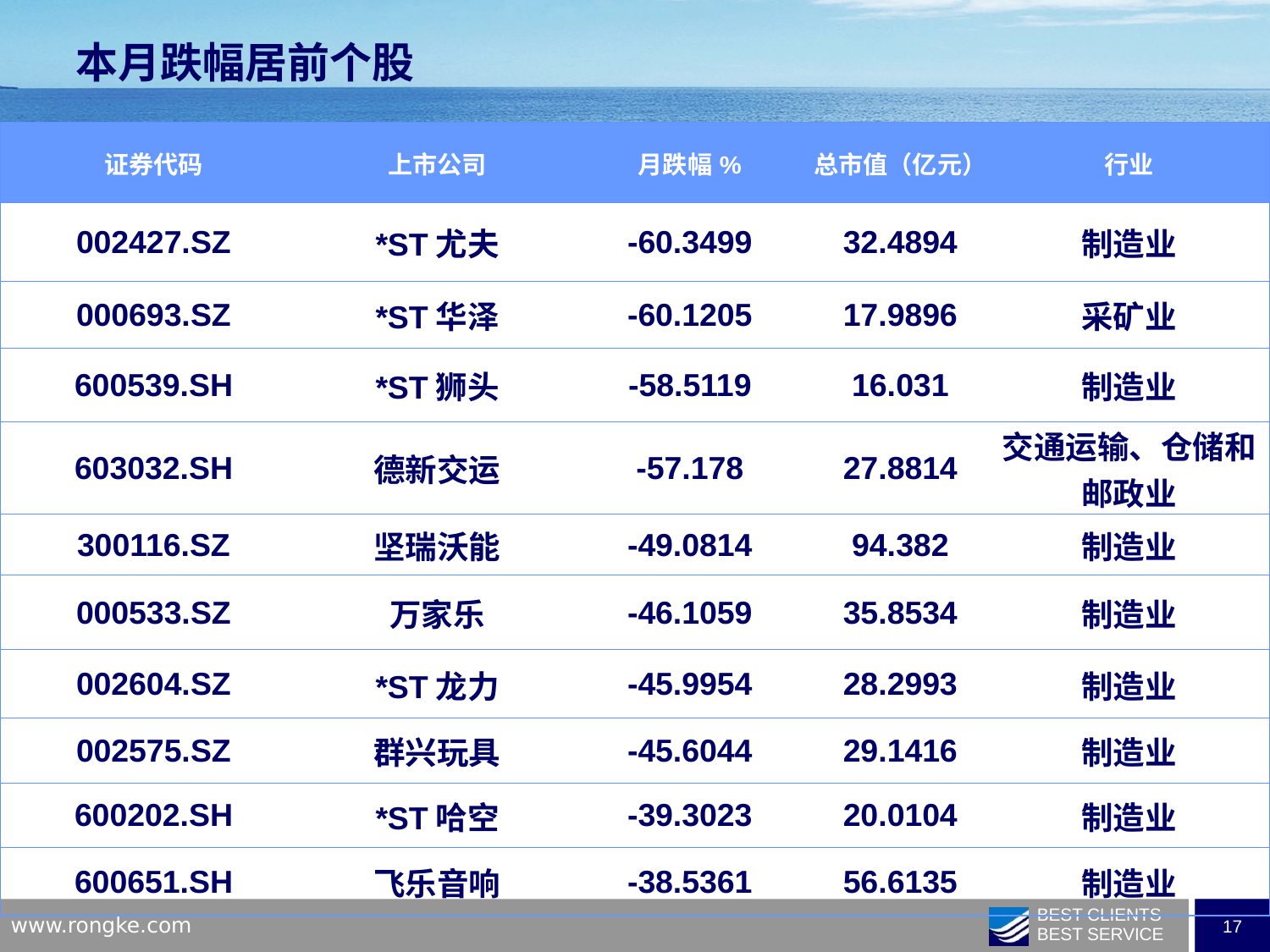

本月跌幅居前个股
| 证券代码 | 上市公司 | 月跌幅% | 总市值（亿元） | 行业 |
| --- | --- | --- | --- | --- |
| 002427.SZ | \*ST尤夫 | -60.3499 | 32.4894 | 制造业 |
| 000693.SZ | \*ST华泽 | -60.1205 | 17.9896 | 采矿业 |
| 600539.SH | \*ST狮头 | -58.5119 | 16.031 | 制造业 |
| 603032.SH | 德新交运 | -57.178 | 27.8814 | 交通运输、仓储和邮政业 |
| 300116.SZ | 坚瑞沃能 | -49.0814 | 94.382 | 制造业 |
| 000533.SZ | 万家乐 | -46.1059 | 35.8534 | 制造业 |
| 002604.SZ | \*ST龙力 | -45.9954 | 28.2993 | 制造业 |
| 002575.SZ | 群兴玩具 | -45.6044 | 29.1416 | 制造业 |
| 600202.SH | \*ST哈空 | -39.3023 | 20.0104 | 制造业 |
| 600651.SH | 飞乐音响 | -38.5361 | 56.6135 | 制造业 |
|  |  |  |  |  |